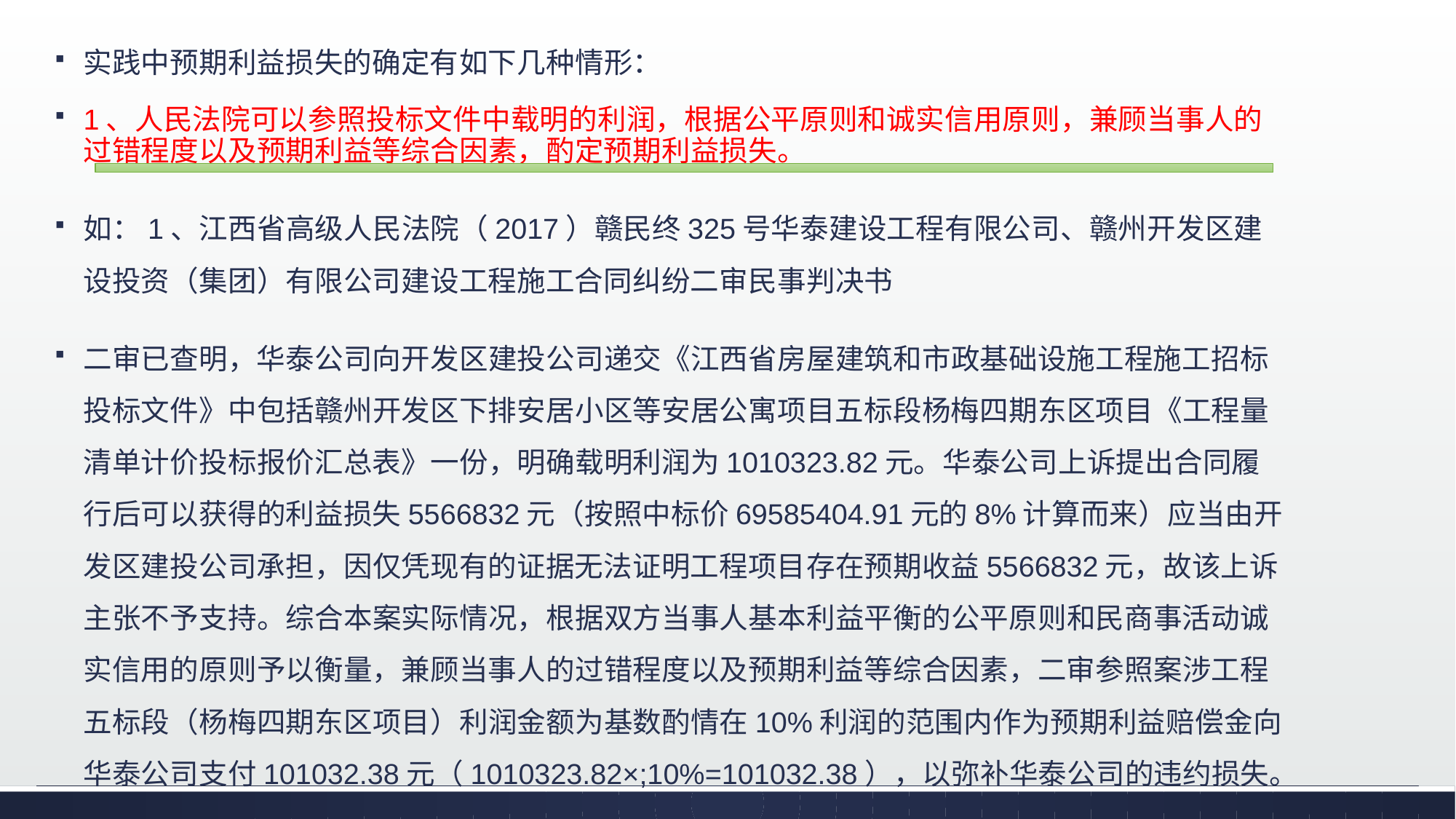

实践中预期利益损失的确定有如下几种情形：
1、人民法院可以参照投标文件中载明的利润，根据公平原则和诚实信用原则，兼顾当事人的过错程度以及预期利益等综合因素，酌定预期利益损失。
如：1、江西省高级人民法院（2017）赣民终325号华泰建设工程有限公司、赣州开发区建设投资（集团）有限公司建设工程施工合同纠纷二审民事判决书
二审已查明，华泰公司向开发区建投公司递交《江西省房屋建筑和市政基础设施工程施工招标投标文件》中包括赣州开发区下排安居小区等安居公寓项目五标段杨梅四期东区项目《工程量清单计价投标报价汇总表》一份，明确载明利润为1010323.82元。华泰公司上诉提出合同履行后可以获得的利益损失5566832元（按照中标价69585404.91元的8%计算而来）应当由开发区建投公司承担，因仅凭现有的证据无法证明工程项目存在预期收益5566832元，故该上诉主张不予支持。综合本案实际情况，根据双方当事人基本利益平衡的公平原则和民商事活动诚实信用的原则予以衡量，兼顾当事人的过错程度以及预期利益等综合因素，二审参照案涉工程五标段（杨梅四期东区项目）利润金额为基数酌情在10%利润的范围内作为预期利益赔偿金向华泰公司支付101032.38元（1010323.82×;10%=101032.38），以弥补华泰公司的违约损失。